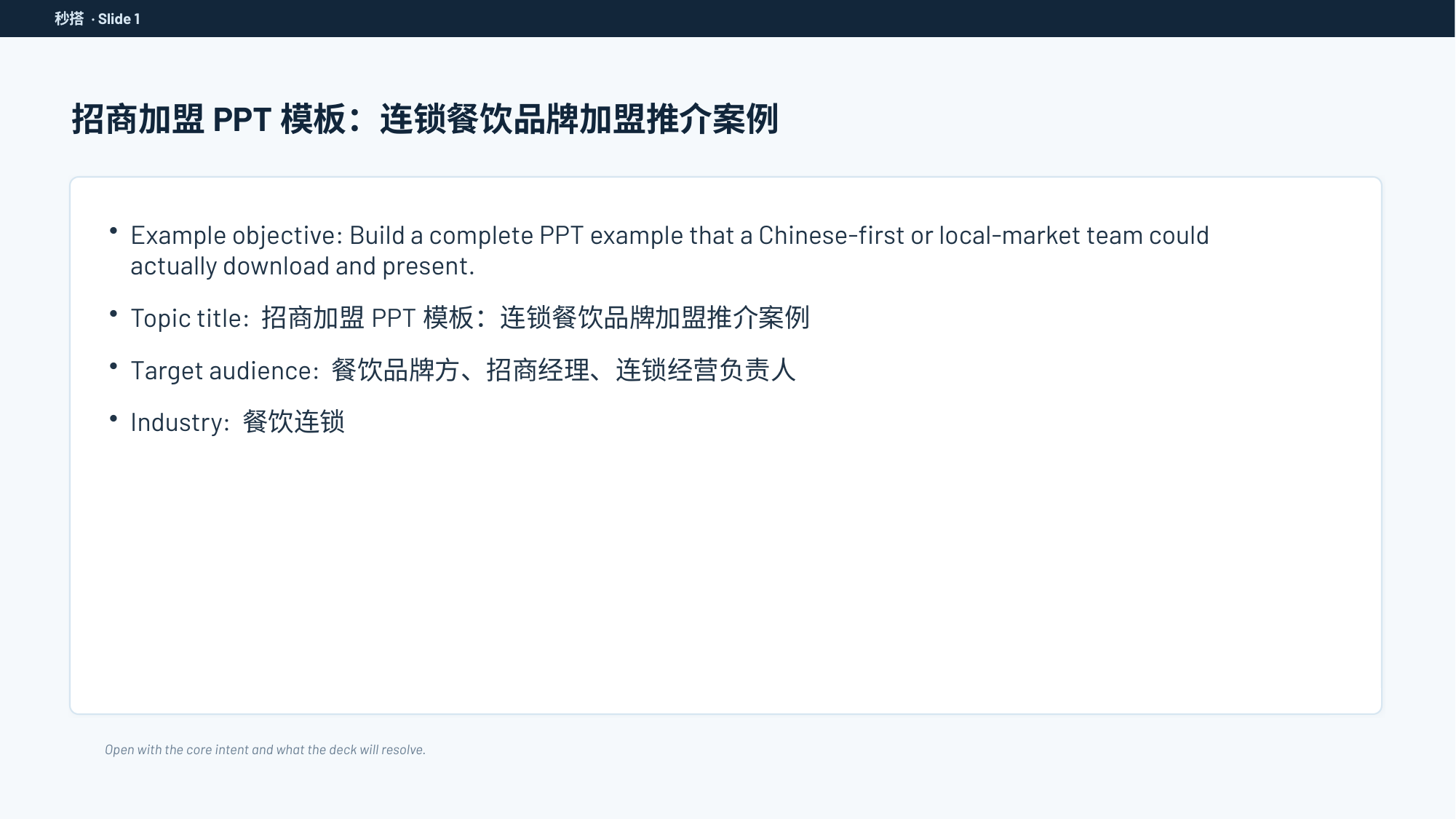

秒搭 · Slide 1
招商加盟PPT模板：连锁餐饮品牌加盟推介案例

Example objective: Build a complete PPT example that a Chinese-first or local-market team could actually download and present.
Topic title: 招商加盟PPT模板：连锁餐饮品牌加盟推介案例
Target audience: 餐饮品牌方、招商经理、连锁经营负责人
Industry: 餐饮连锁
Open with the core intent and what the deck will resolve.